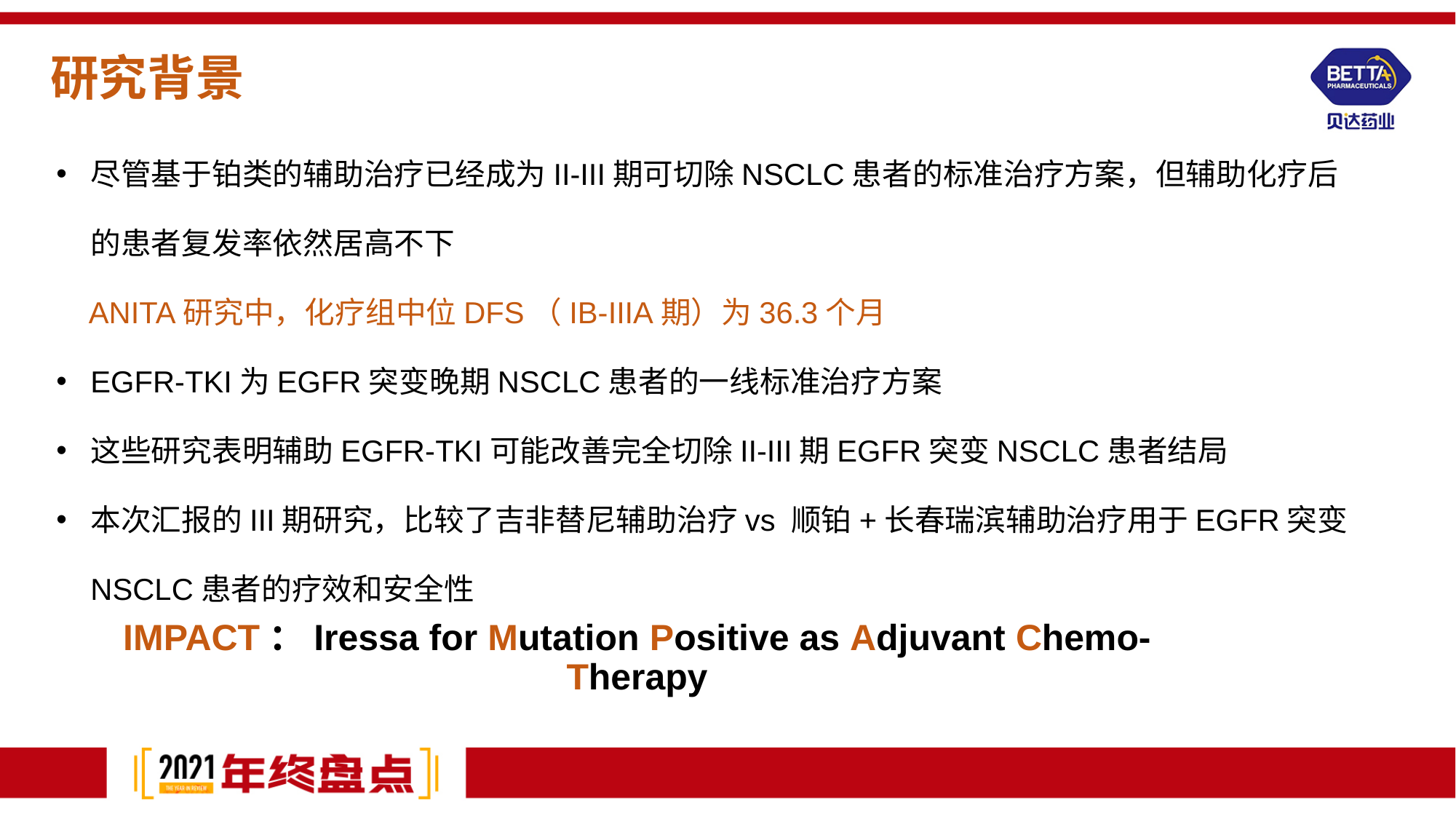

研究背景
尽管基于铂类的辅助治疗已经成为II-III期可切除NSCLC患者的标准治疗方案，但辅助化疗后的患者复发率依然居高不下
ANITA研究中，化疗组中位DFS（IB-IIIA期）为36.3个月
EGFR-TKI为EGFR突变晚期NSCLC患者的一线标准治疗方案
这些研究表明辅助EGFR-TKI可能改善完全切除II-III期EGFR突变NSCLC患者结局
本次汇报的III期研究，比较了吉非替尼辅助治疗vs 顺铂+长春瑞滨辅助治疗用于EGFR突变NSCLC患者的疗效和安全性
IMPACT：Iressa for Mutation Positive as Adjuvant Chemo-Therapy